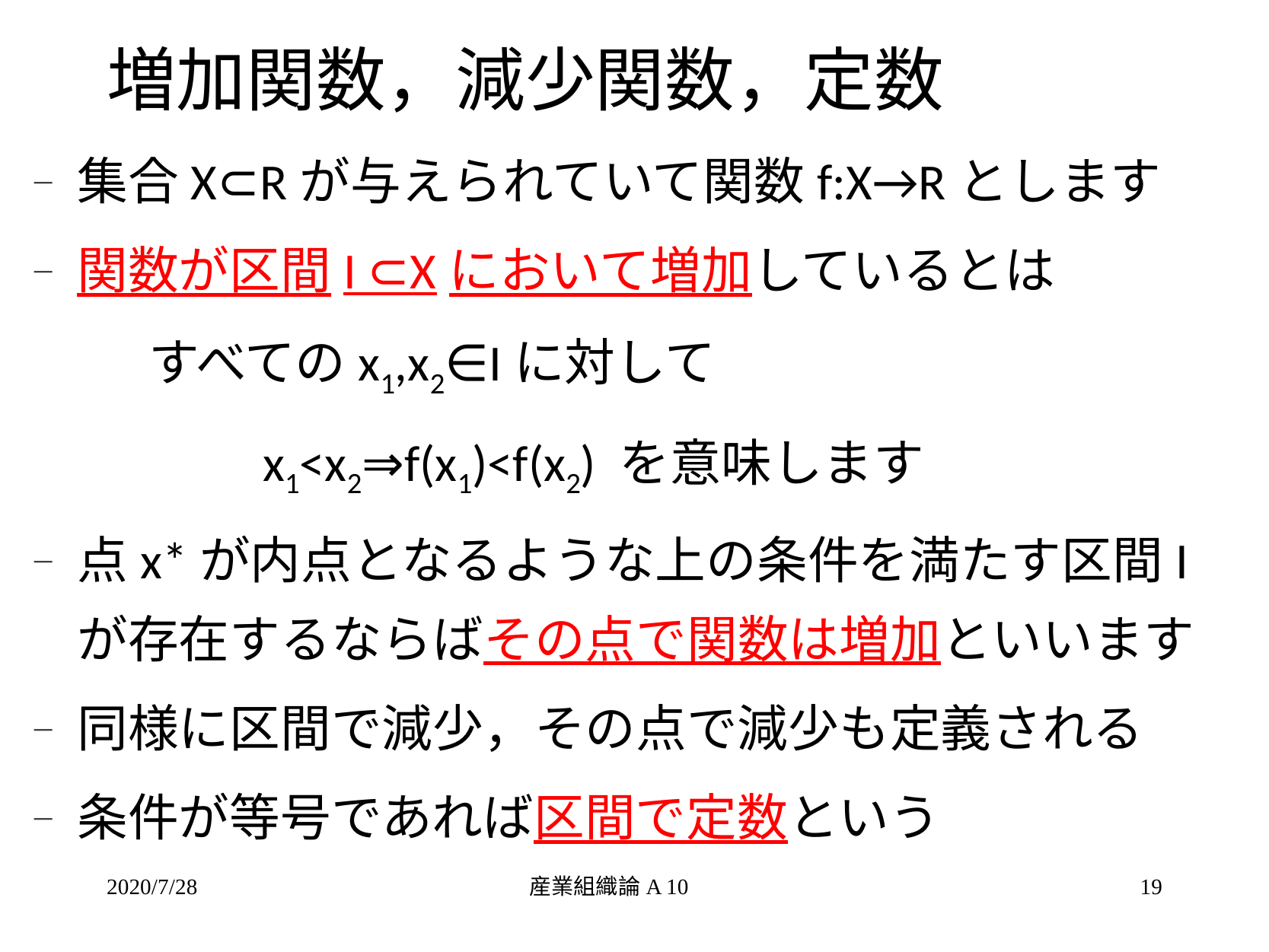

# 増加関数，減少関数，定数
集合X⊂Rが与えられていて関数f:X→Rとします
関数が区間I ⊂Xにおいて増加しているとは
	すべてのx1,x2∈Iに対して
		x1<x2⇒f(x1)<f(x2) を意味します
点x*が内点となるような上の条件を満たす区間Iが存在するならばその点で関数は増加といいます
同様に区間で減少，その点で減少も定義される
条件が等号であれば区間で定数という
2020/7/28
産業組織論A 10
19